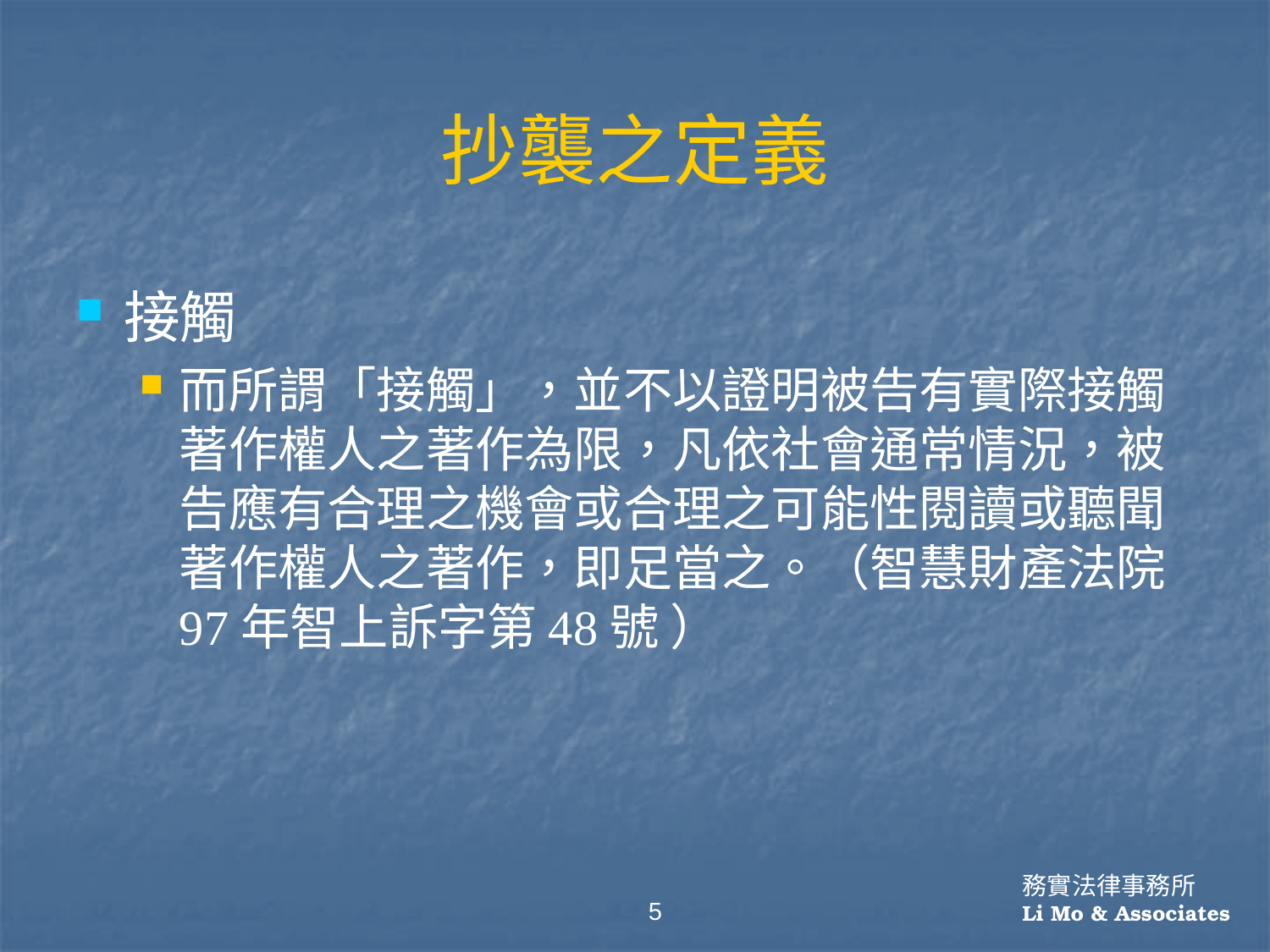

# 抄襲之定義
接觸
而所謂「接觸」，並不以證明被告有實際接觸著作權人之著作為限，凡依社會通常情況，被告應有合理之機會或合理之可能性閱讀或聽聞著作權人之著作，即足當之。（智慧財產法院 97年智上訴字第48號 ）
務實法律事務所
Li Mo & Associates
5